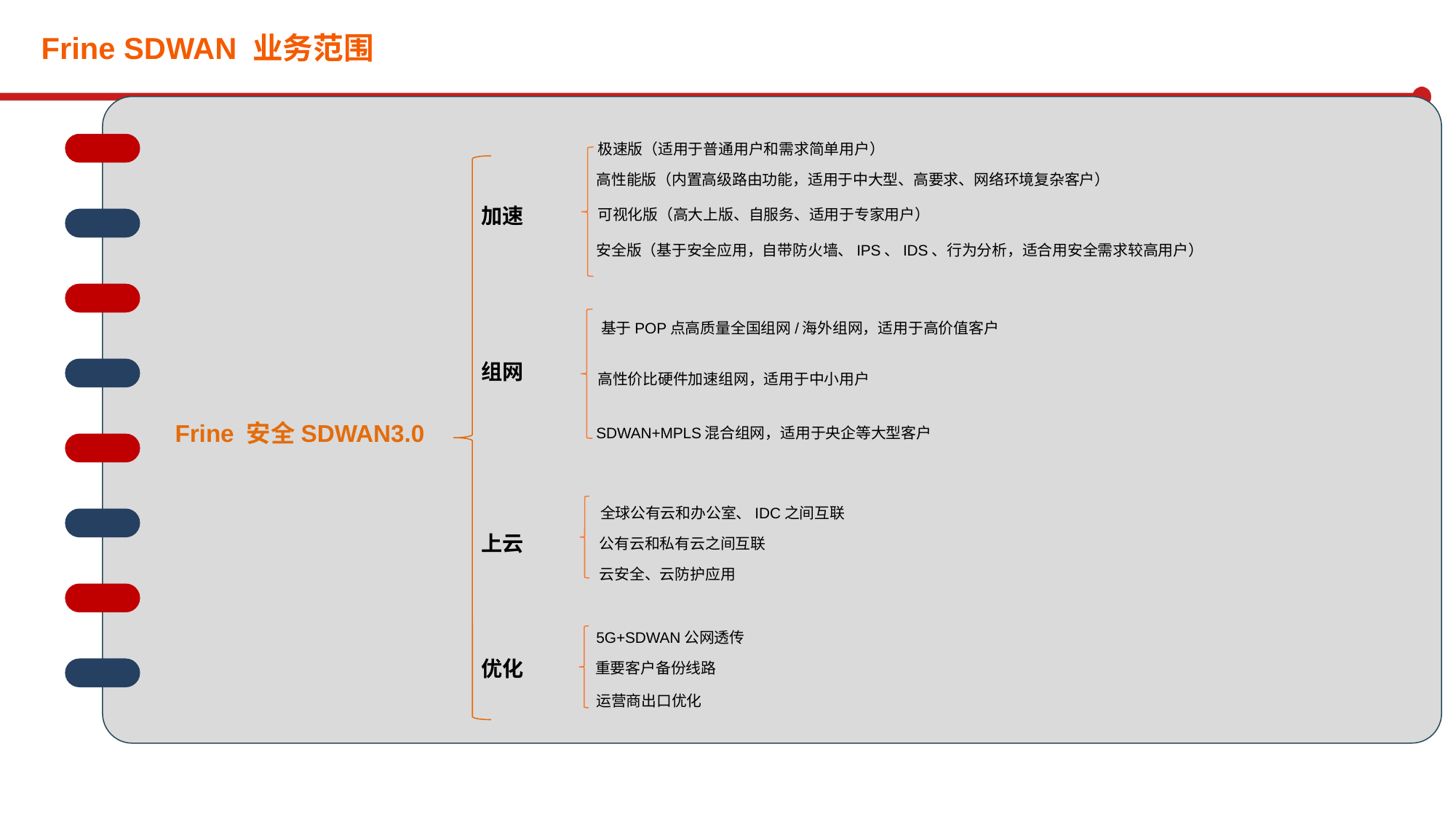

Frine SDWAN 业务范围

极速版（适用于普通用户和需求简单用户）

高性能版（内置高级路由功能，适用于中大型、高要求、网络环境复杂客户）
加速
可视化版（高大上版、自服务、适用于专家用户）
安全版（基于安全应用，自带防火墙、IPS、IDS、行为分析，适合用安全需求较高用户）
基于POP点高质量全国组网/海外组网，适用于高价值客户

组网
高性价比硬件加速组网，适用于中小用户
Frine 安全SDWAN3.0
SDWAN+MPLS混合组网，适用于央企等大型客户
全球公有云和办公室、IDC之间互联
上云

公有云和私有云之间互联
云安全、云防护应用
5G+SDWAN公网透传
优化

重要客户备份线路
运营商出口优化